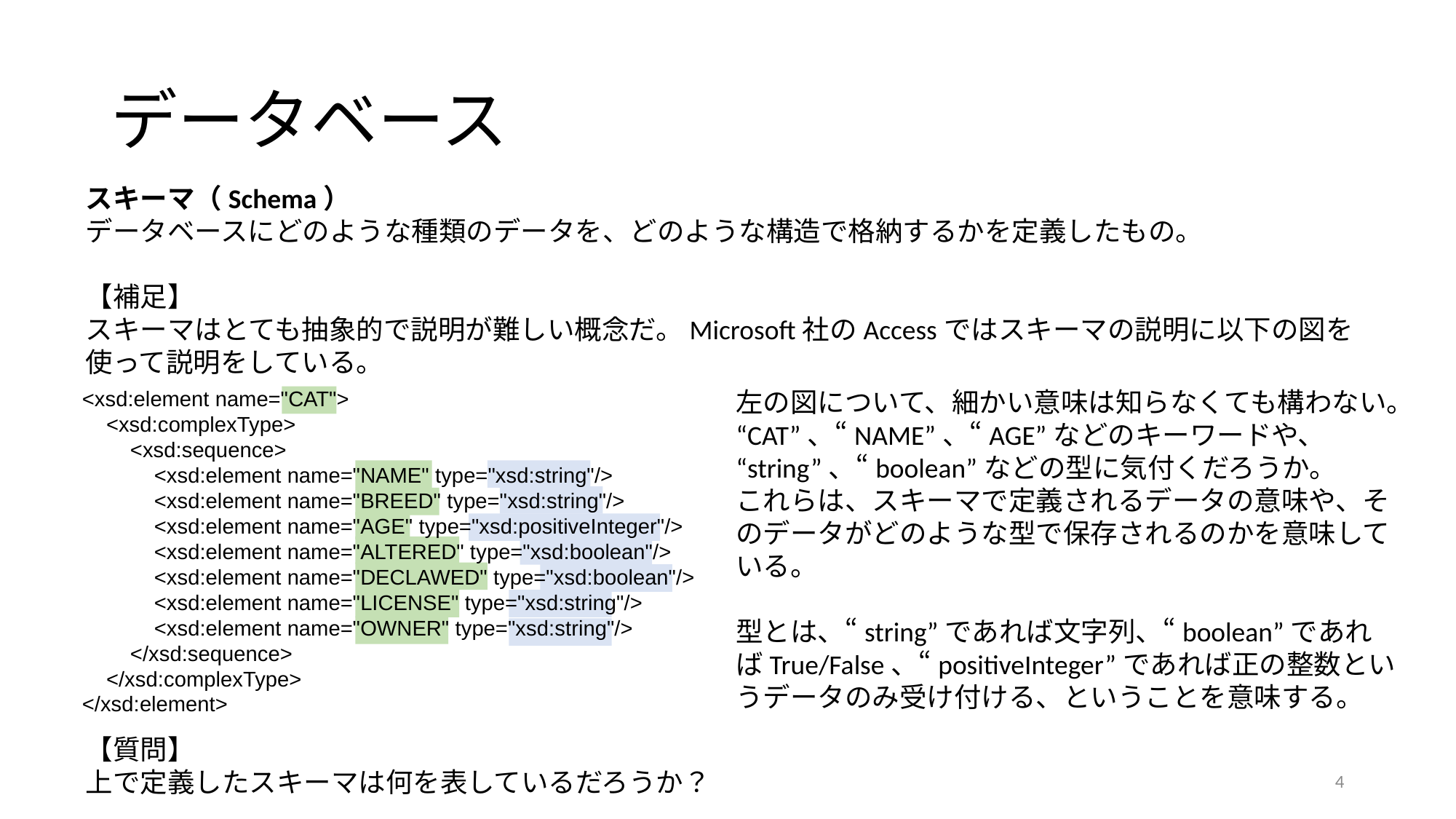

# データベース
スキーマ（Schema）
データベースにどのような種類のデータを、どのような構造で格納するかを定義したもの。

【補足】
スキーマはとても抽象的で説明が難しい概念だ。Microsoft社のAccessではスキーマの説明に以下の図を使って説明をしている。
<xsd:element name="CAT">
    <xsd:complexType>
        <xsd:sequence>
            <xsd:element name="NAME" type="xsd:string"/>
            <xsd:element name="BREED" type="xsd:string"/>
            <xsd:element name="AGE" type="xsd:positiveInteger"/>
            <xsd:element name="ALTERED" type="xsd:boolean"/>
            <xsd:element name="DECLAWED" type="xsd:boolean"/>
            <xsd:element name="LICENSE" type="xsd:string"/>
            <xsd:element name="OWNER" type="xsd:string"/>
        </xsd:sequence>
    </xsd:complexType>
</xsd:element>
左の図について、細かい意味は知らなくても構わない。
“CAT”、“NAME”、“AGE”などのキーワードや、
“string”、“boolean”などの型に気付くだろうか。
これらは、スキーマで定義されるデータの意味や、そのデータがどのような型で保存されるのかを意味している。

型とは、“string”であれば文字列、“boolean”であればTrue/False、“positiveInteger”であれば正の整数というデータのみ受け付ける、ということを意味する。

【質問】
上で定義したスキーマは何を表しているだろうか？
4